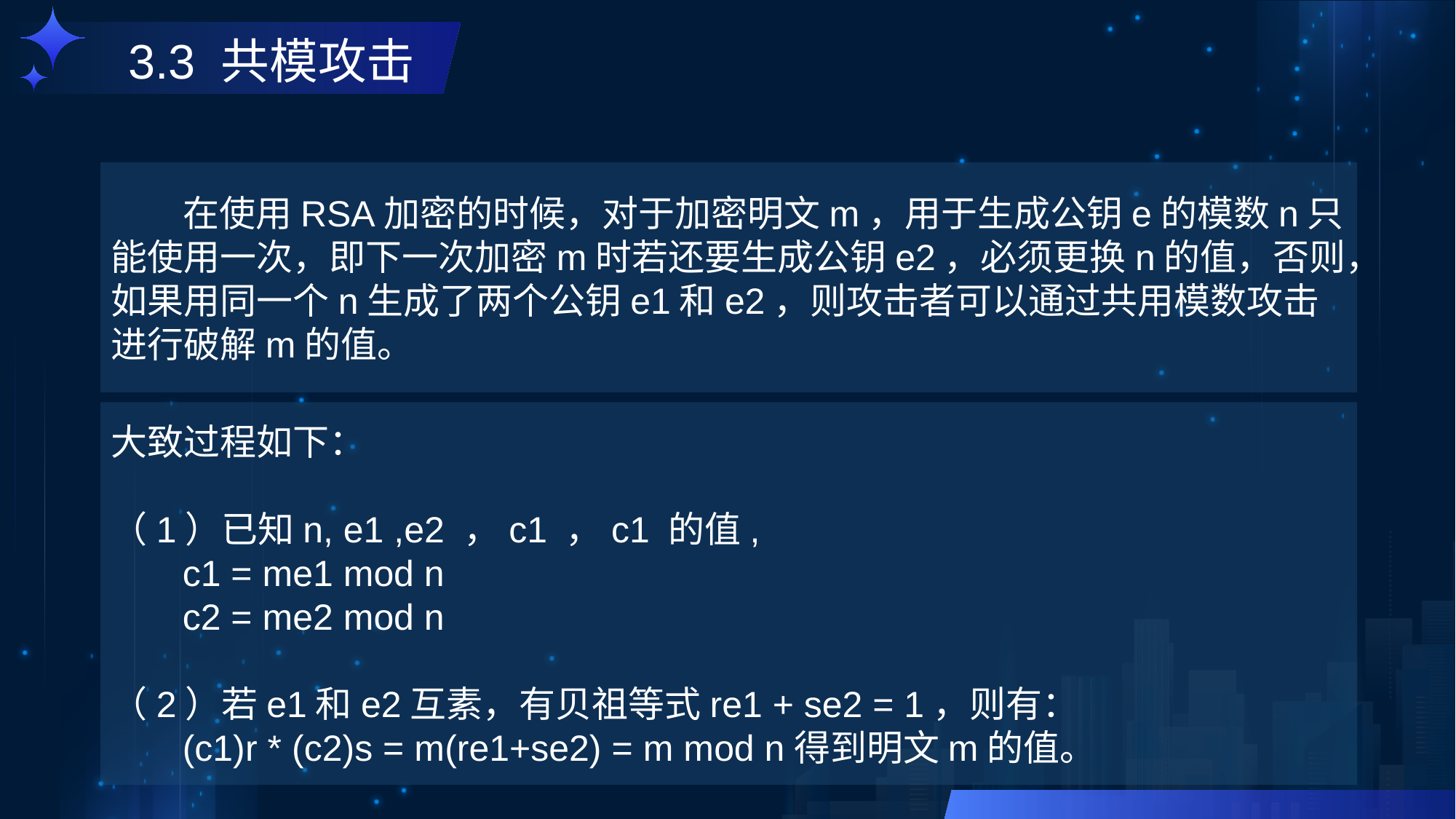

3.3 共模攻击
 在使用RSA加密的时候，对于加密明文m，用于生成公钥e的模数n只能使用一次，即下一次加密m时若还要生成公钥e2，必须更换n的值，否则，如果用同一个n生成了两个公钥e1和e2，则攻击者可以通过共用模数攻击进行破解m的值。

大致过程如下：

（1）已知n, e1 ,e2 ，c1 ，c1 的值,
       c1 = me1 mod n
       c2 = me2 mod n

（2）若e1和e2互素，有贝祖等式re1 + se2 = 1，则有：
       (c1)r * (c2)s = m(re1+se2) = m mod n得到明文m的值。